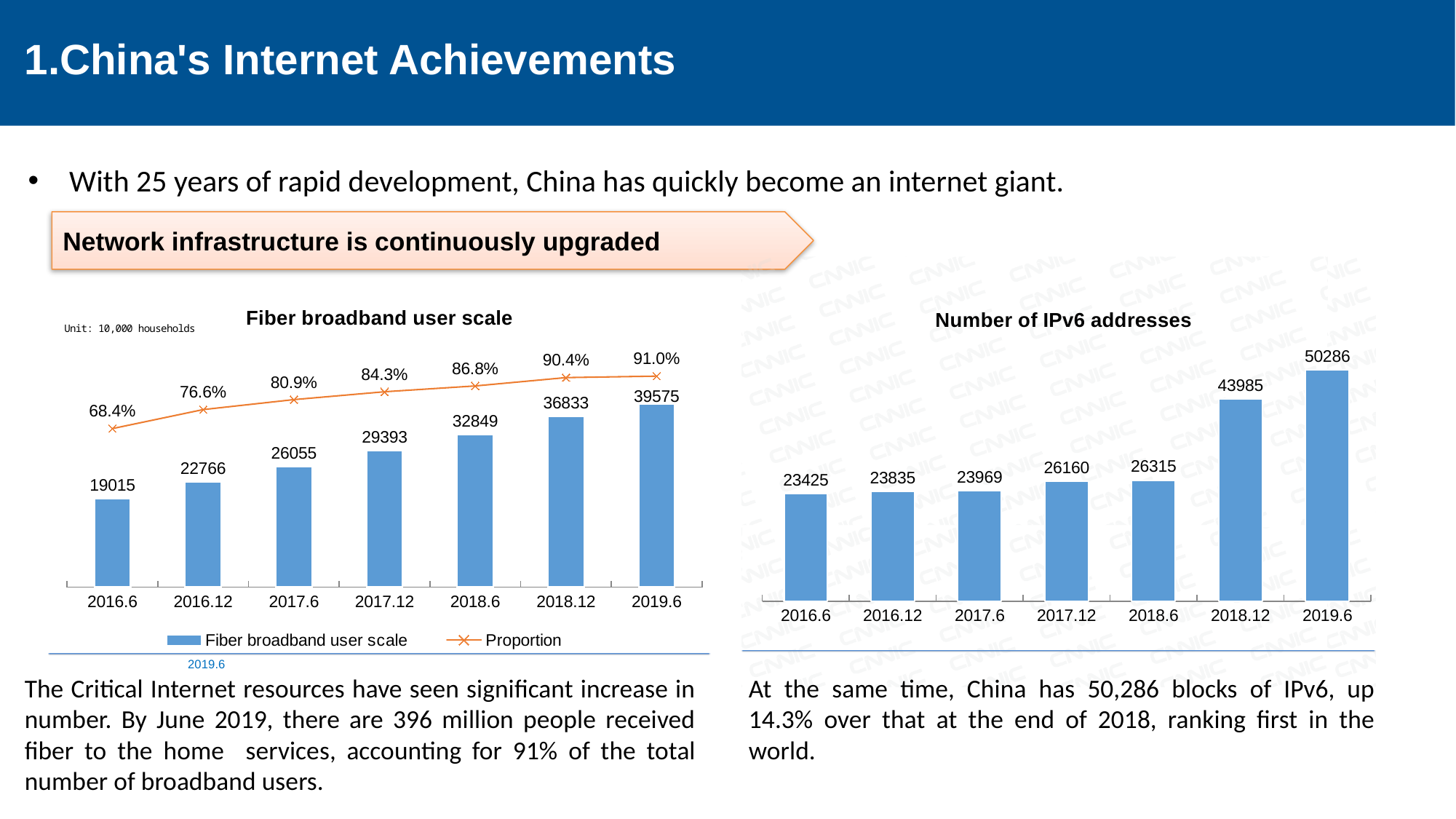

1.China's Internet Achievements
With 25 years of rapid development, China has quickly become an internet giant.
Network infrastructure is continuously upgraded

### Chart: Number of IPv6 addresses

| Category | IPv6地址数 |
|---|---|
| 2016.6 | 23425.0 |
| 2016.12 | 23835.0 |
| 2017.6 | 23969.0 |
| 2017.12 | 26160.0 |
| 2018.6 | 26315.0 |
| 2018.12 | 43985.0 |
| 2019.6 | 50286.0 |

### Chart: Fiber broadband user scale

| Category | Fiber broadband user scale | Proportion  |
|---|---|---|
| 2016.6 | 19015.2 | 0.684 |
| 2016.12 | 22765.59999999999 | 0.766 |
| 2017.6 | 26054.6 | 0.809 |
| 2017.12 | 29392.5 | 0.843 |
| 2018.6 | 32849.0 | 0.868 |
| 2018.12 | 36833.0 | 0.904 |
| 2019.6 | 39575.0 | 0.9102932719954 |
The Critical Internet resources have seen significant increase in number. By June 2019, there are 396 million people received fiber to the home  services, accounting for 91% of the total number of broadband users.
经济全球化
At the same time, China has 50,286 blocks of IPv6, up 14.3% over that at the end of 2018, ranking first in the world.